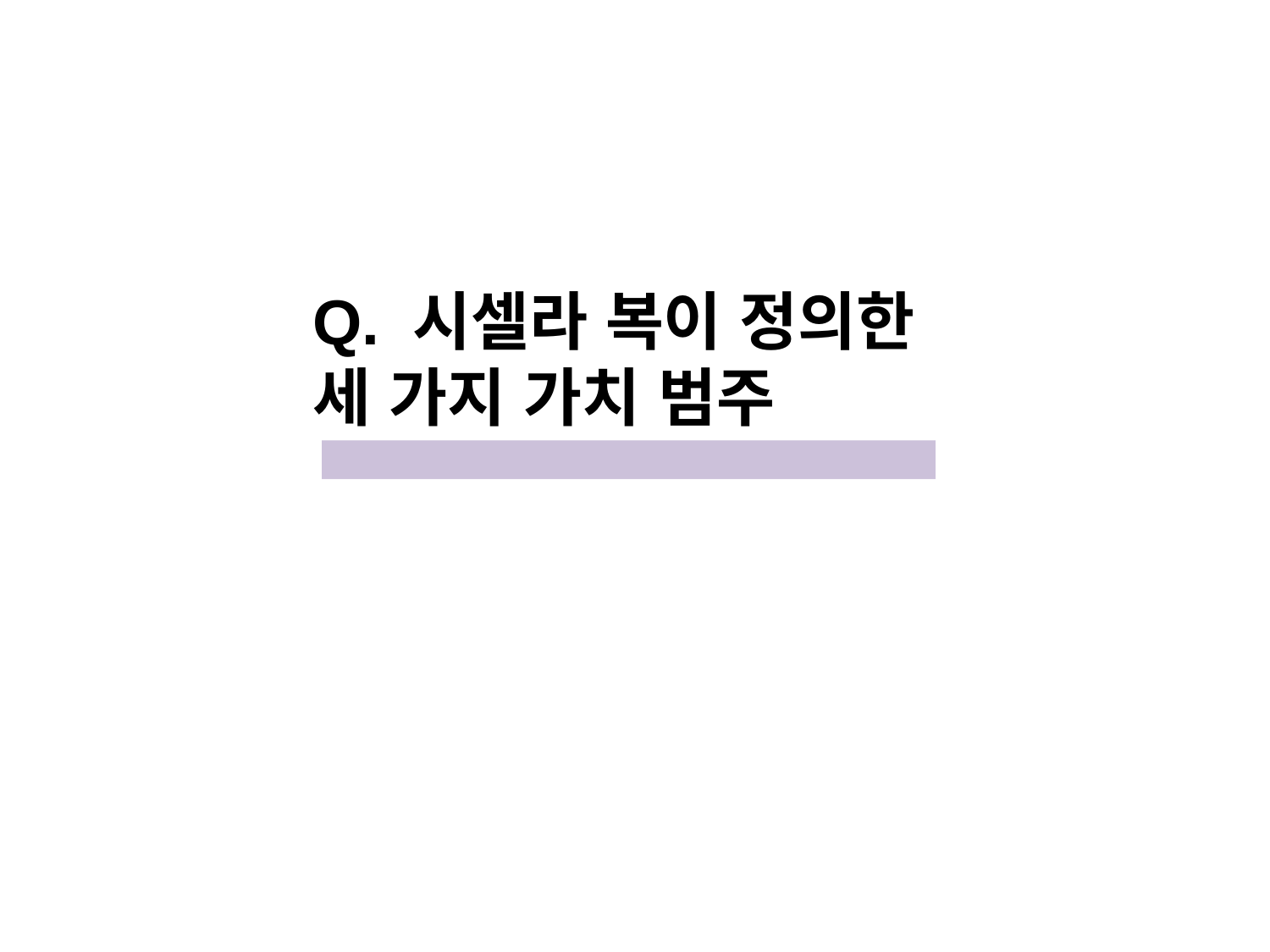

Q. 시셀라 복이 정의한
세 가지 가치 범주